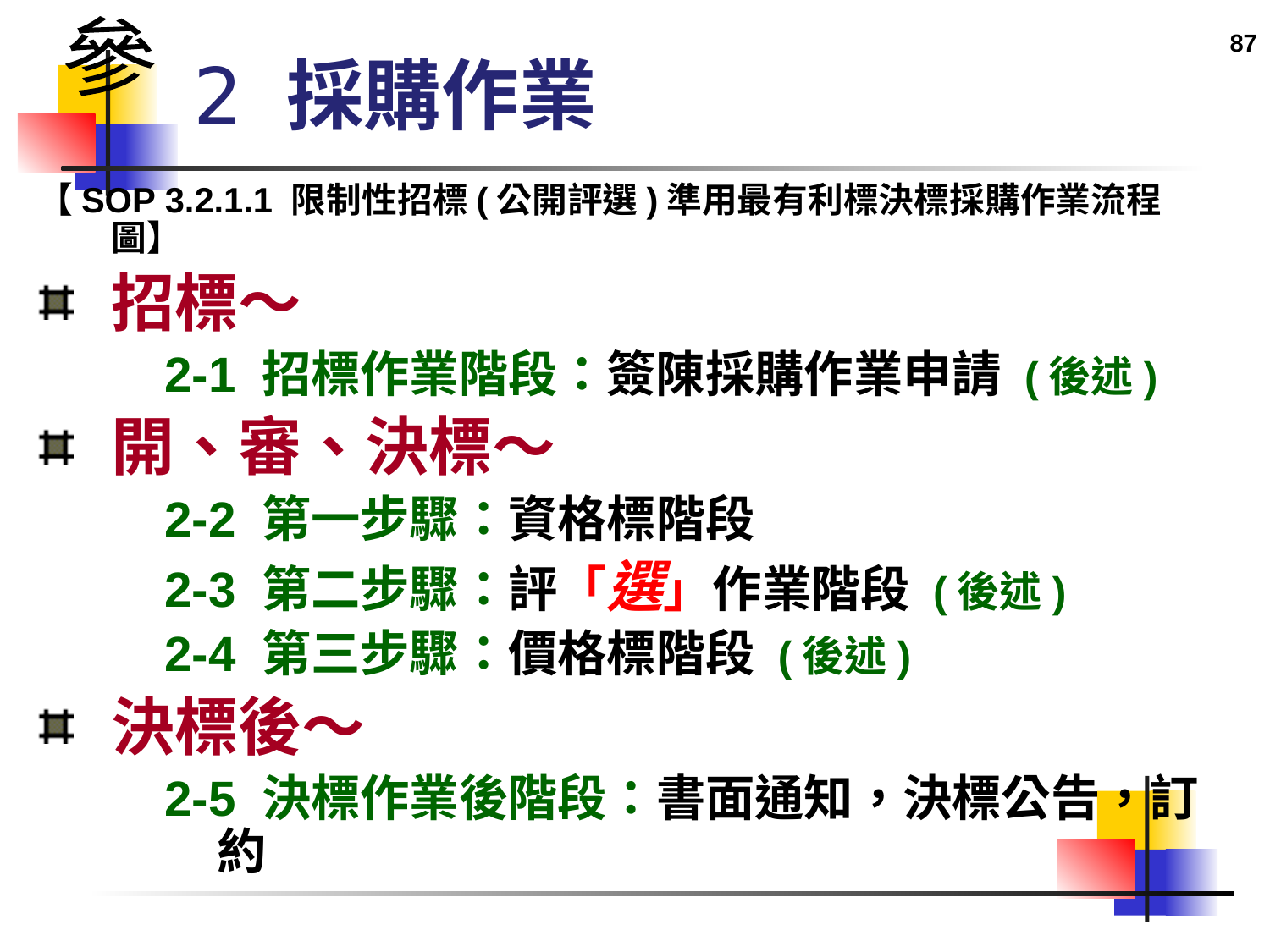

87
參
# 2 採購作業
【SOP 3.2.1.1 限制性招標(公開評選)準用最有利標決標採購作業流程圖】
招標～
2-1 招標作業階段：簽陳採購作業申請 (後述)
開、審、決標～
2-2 第一步驟：資格標階段
2-3 第二步驟：評「選」作業階段 (後述)
2-4 第三步驟：價格標階段 (後述)
決標後～
2-5 決標作業後階段：書面通知，決標公告，訂約